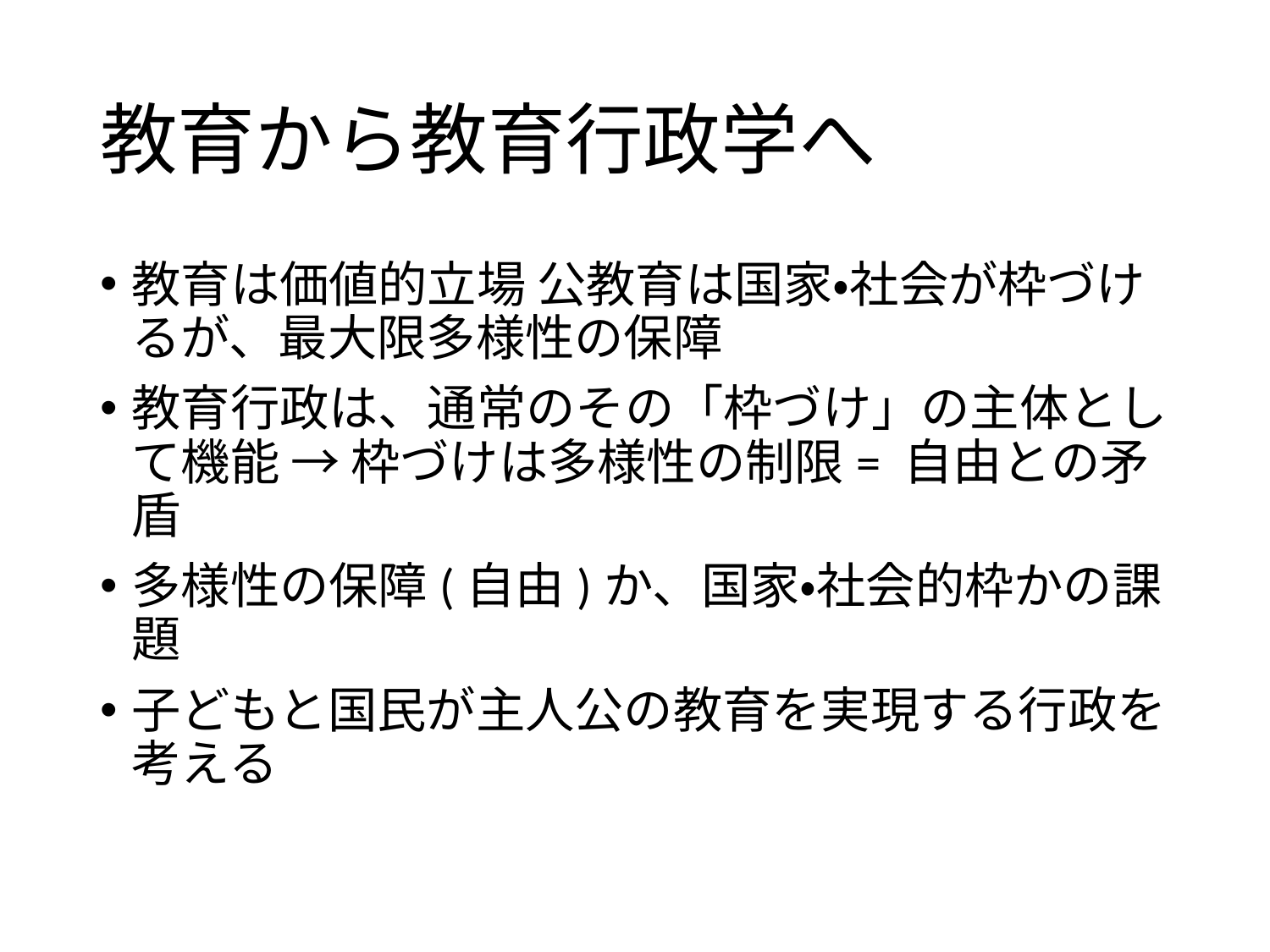

# 教育から教育行政学へ
教育は価値的立場 公教育は国家・社会が枠づけるが、最大限多様性の保障
教育行政は、通常のその「枠づけ」の主体として機能 → 枠づけは多様性の制限= 自由との矛盾
多様性の保障(自由)か、国家・社会的枠かの課題
子どもと国民が主人公の教育を実現する行政を考える